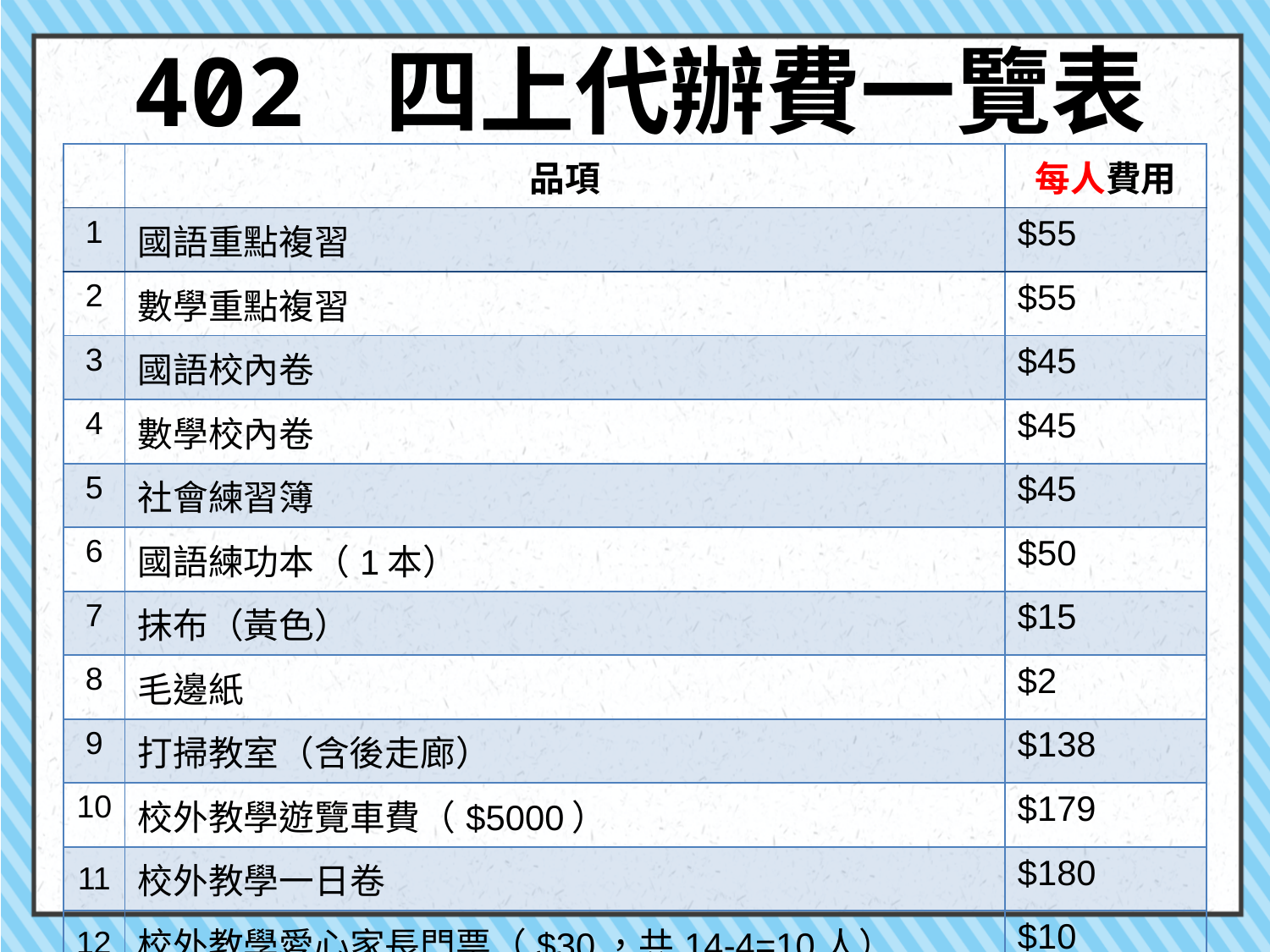

# 402 四上代辦費一覽表
|  | 品項 | 每人費用 |
| --- | --- | --- |
| 1 | 國語重點複習 | $55 |
| 2 | 數學重點複習 | $55 |
| 3 | 國語校內卷 | $45 |
| 4 | 數學校內卷 | $45 |
| 5 | 社會練習簿 | $45 |
| 6 | 國語練功本（1本） | $50 |
| 7 | 抹布（黃色） | $15 |
| 8 | 毛邊紙 | $2 |
| 9 | 打掃教室（含後走廊） | $138 |
| 10 | 校外教學遊覽車費（$5000） | $179 |
| 11 | 校外教學一日卷 | $180 |
| 12 | 校外教學愛心家長門票（$30，共14-4=10人） | $10 |
| 總共 |  | $819 |